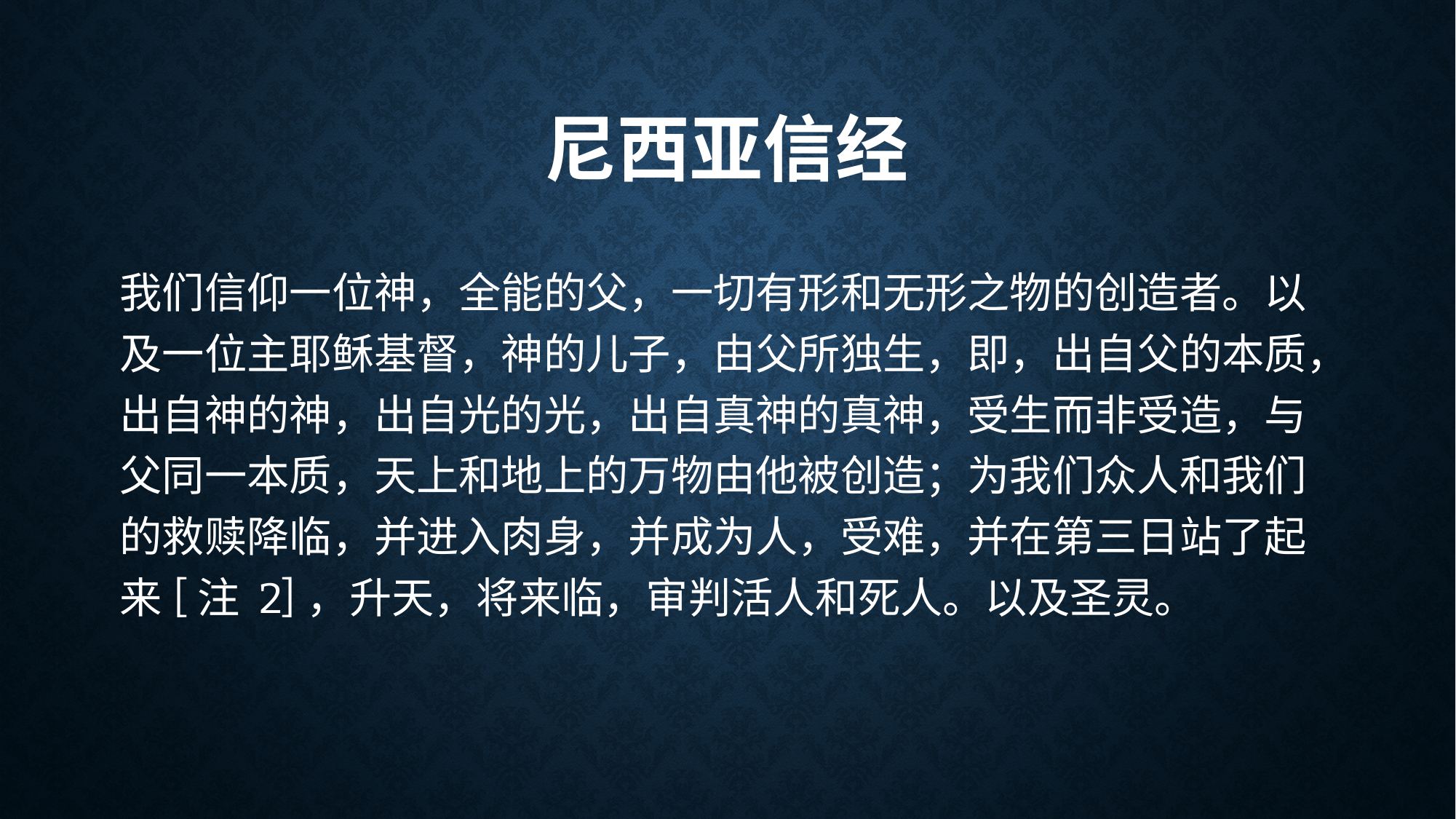

# 尼西亚信经
我们信仰一位神，全能的父，一切有形和无形之物的创造者。以及一位主耶稣基督，神的儿子，由父所独生，即，出自父的本质，出自神的神，出自光的光，出自真神的真神，受生而非受造，与父同一本质，天上和地上的万物由他被创造；为我们众人和我们的救赎降临，并进入肉身，并成为人，受难，并在第三日站了起来[注 2]，升天，将来临，审判活人和死人。以及圣灵。